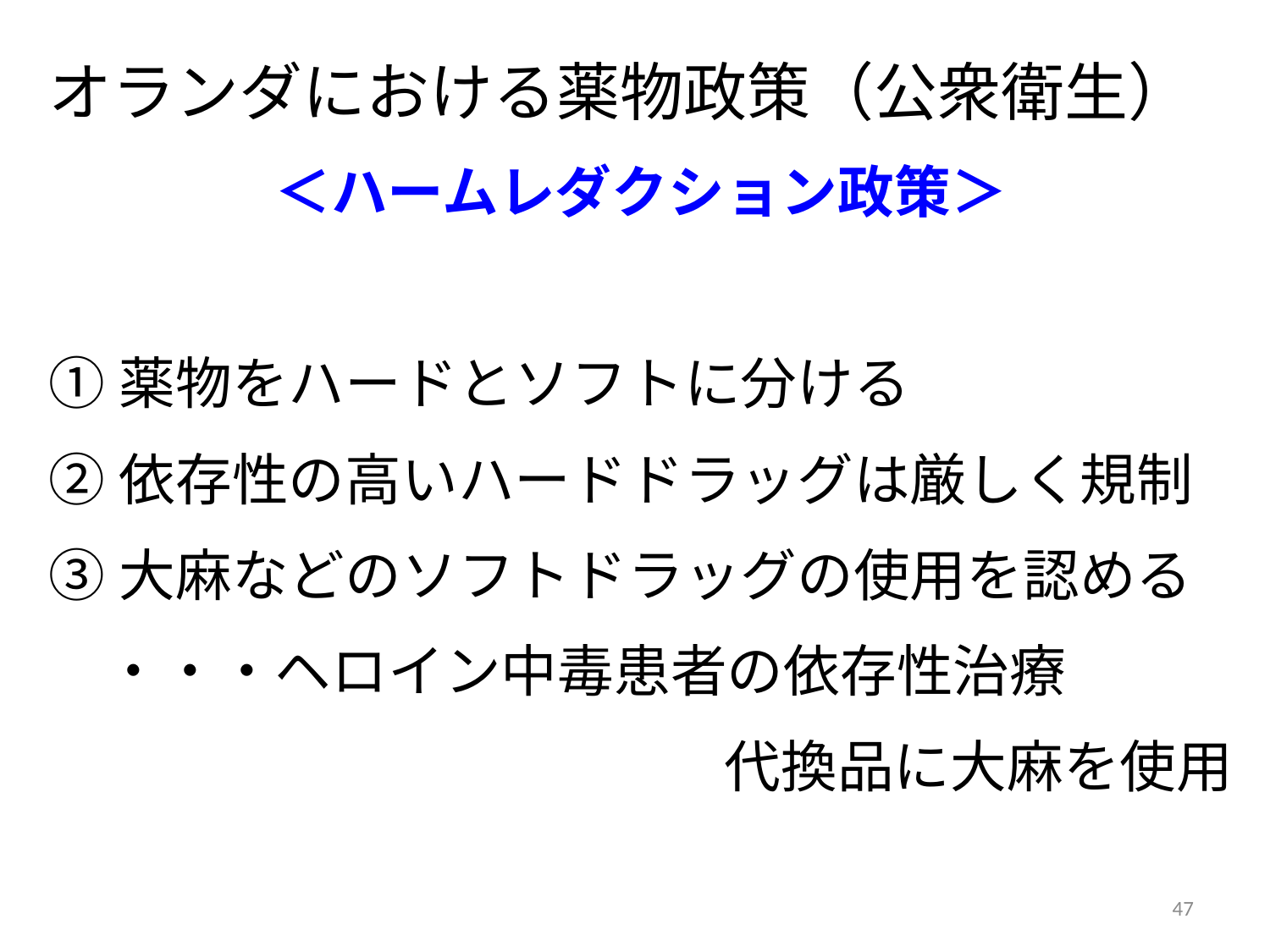

オランダにおける薬物政策（公衆衛生）
＜ハームレダクション政策＞

①薬物をハードとソフトに分ける
②依存性の高いハードドラッグは厳しく規制
③大麻などのソフトドラッグの使用を認める
　・・・ヘロイン中毒患者の依存性治療
　　　　　　　　　　　代換品に大麻を使用
47